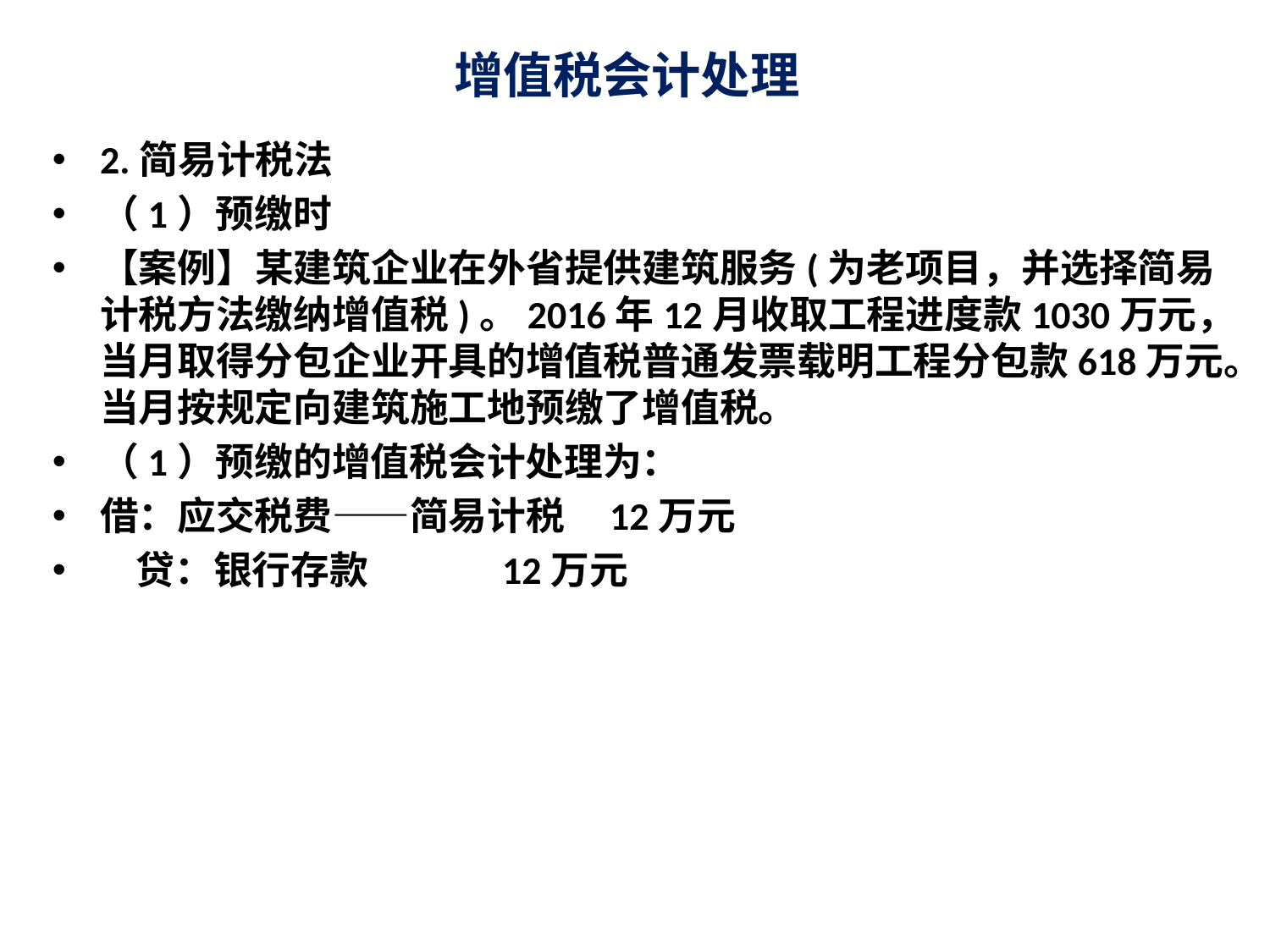

# 增值税会计处理
2.简易计税法
（1）预缴时
【案例】某建筑企业在外省提供建筑服务(为老项目，并选择简易计税方法缴纳增值税)。2016年12月收取工程进度款1030万元，当月取得分包企业开具的增值税普通发票载明工程分包款618万元。当月按规定向建筑施工地预缴了增值税。
（1）预缴的增值税会计处理为：
借：应交税费——简易计税    12万元
   贷：银行存款              12万元